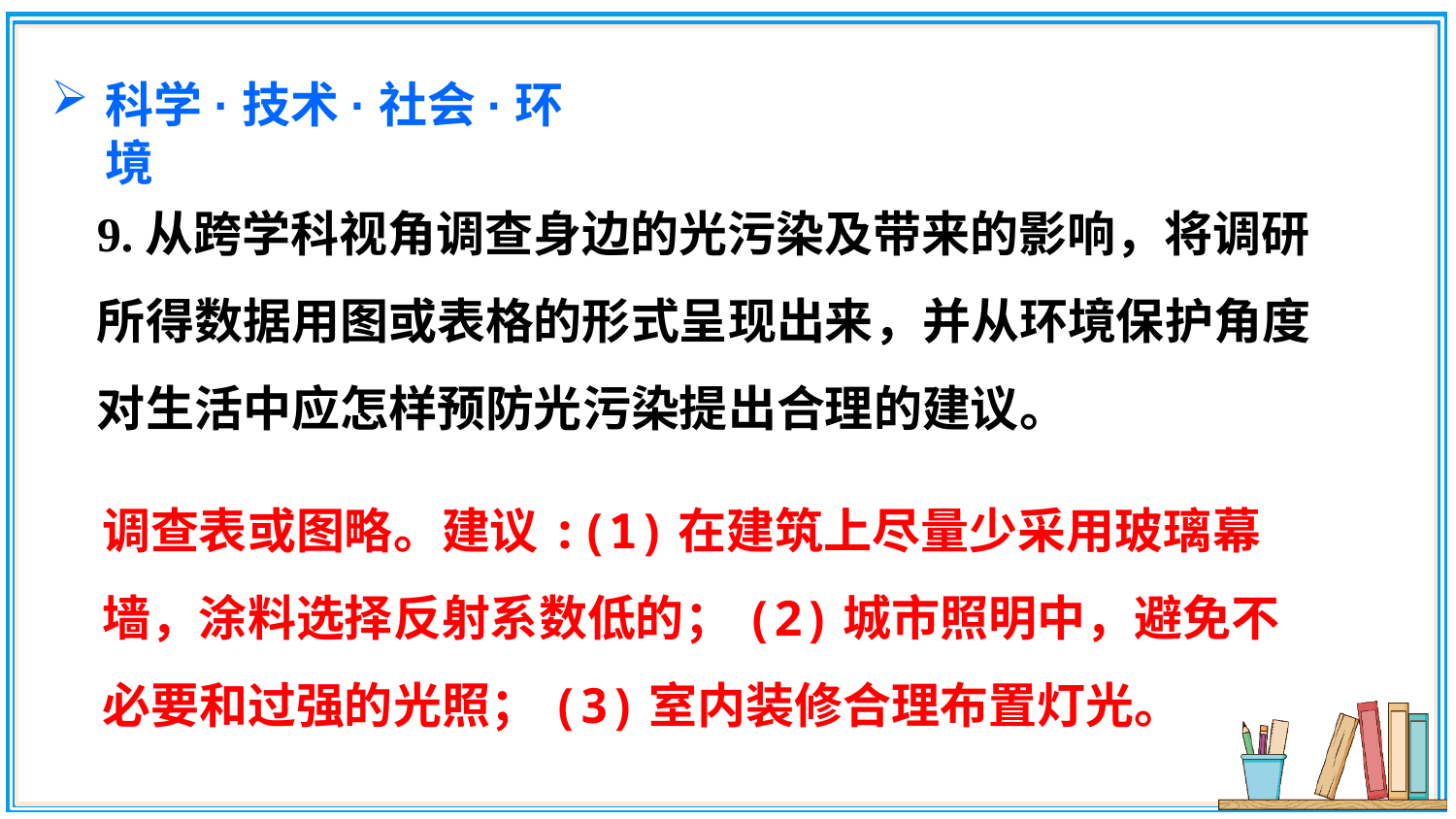

科学·技术·社会·环境
9.从跨学科视角调查身边的光污染及带来的影响，将调研所得数据用图或表格的形式呈现出来，并从环境保护角度对生活中应怎样预防光污染提出合理的建议。
调查表或图略。建议:(1)在建筑上尽量少采用玻璃幕墙，涂料选择反射系数低的；(2)城市照明中，避免不必要和过强的光照；(3)室内装修合理布置灯光。